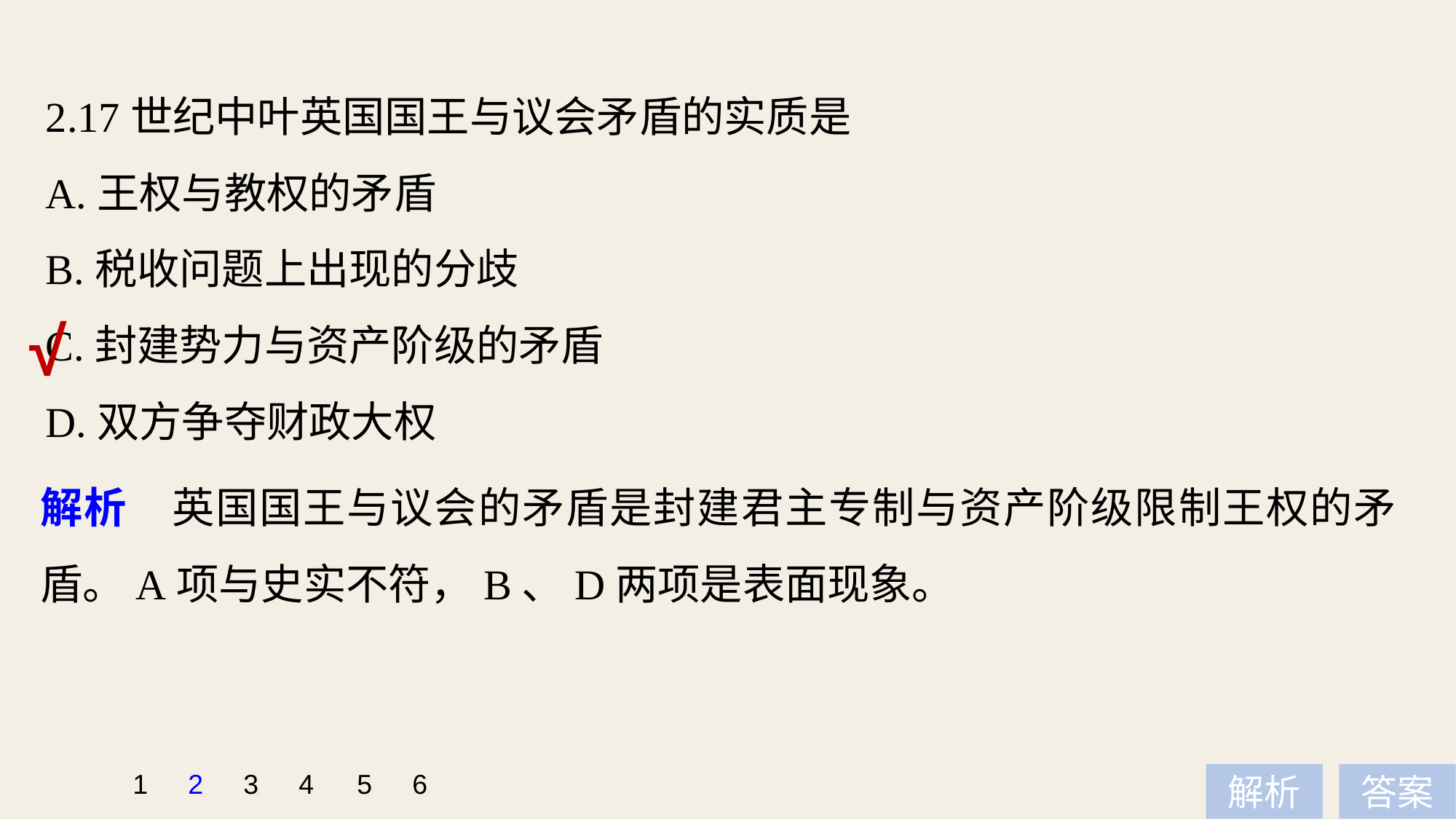

2.17世纪中叶英国国王与议会矛盾的实质是
A.王权与教权的矛盾
B.税收问题上出现的分歧
C.封建势力与资产阶级的矛盾
D.双方争夺财政大权
√
解析　英国国王与议会的矛盾是封建君主专制与资产阶级限制王权的矛盾。A项与史实不符，B、D两项是表面现象。
1
2
3
4
5
6
解析
答案